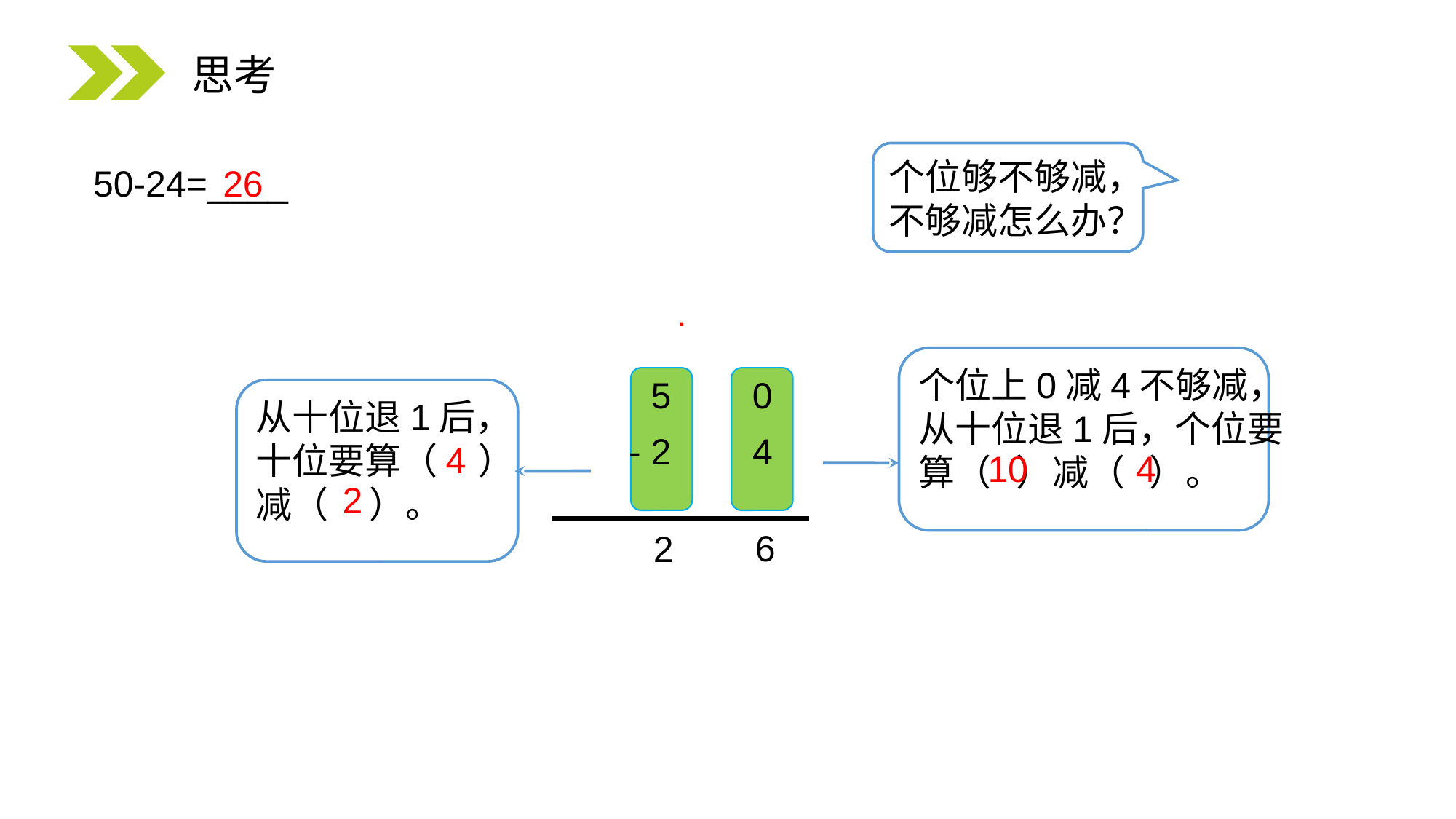

思考
个位够不够减，
不够减怎么办？
26
50-24=____
.
个位上0减4不够减，
从十位退1后，个位要
算（   ）减（   ）。

5        0
- 2        4

从十位退1后，
十位要算（     ）
减（     ）。

4
10
4
2
6
2